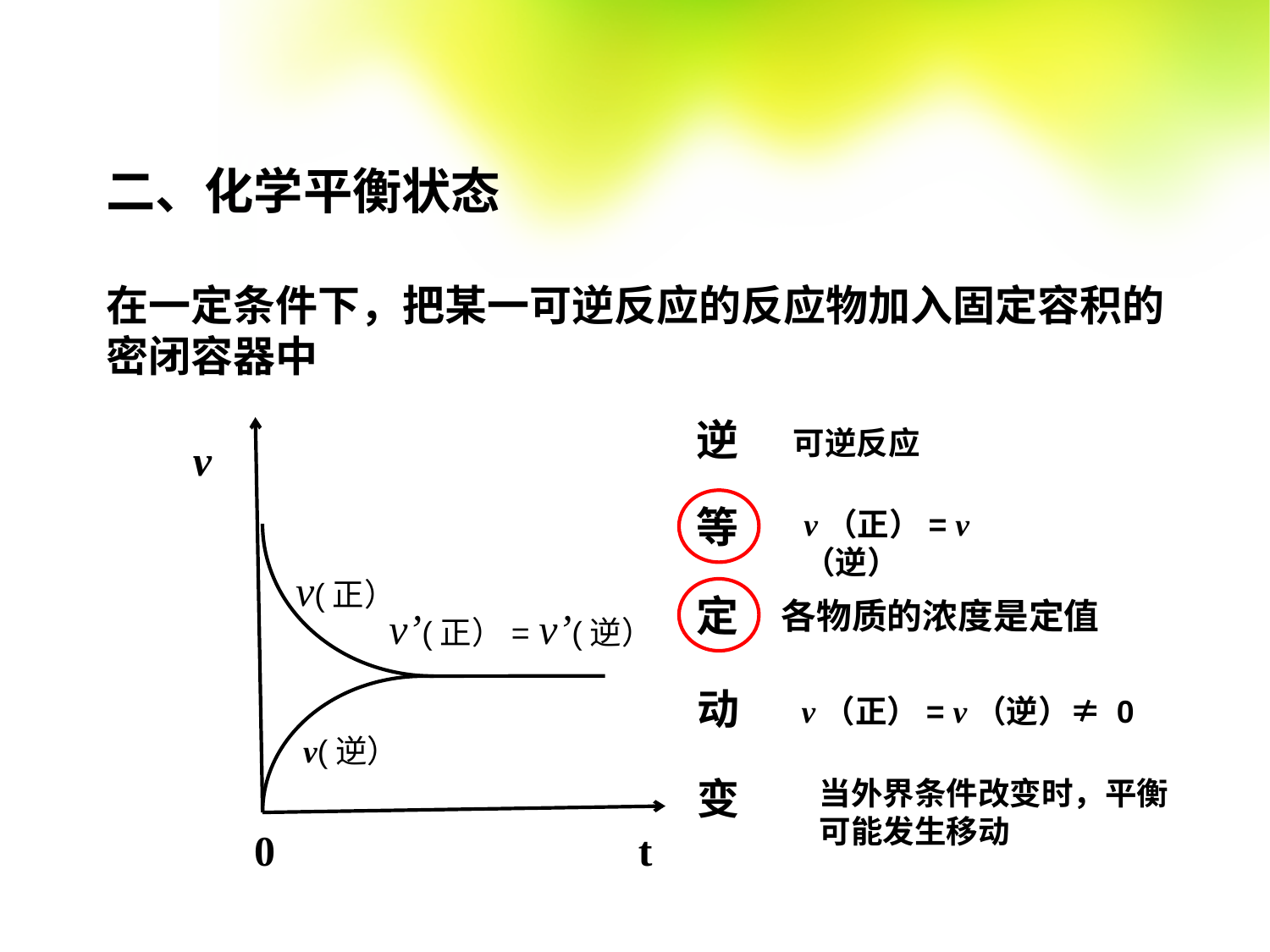

二、化学平衡状态
在一定条件下，把某一可逆反应的反应物加入固定容积的密闭容器中

v(正）
逆
v
可逆反应

等
v（正）= v（逆）

定
各物质的浓度是定值
v’(正）= v’(逆）

v(逆）
动
v（正）= v（逆）≠ 0
变
当外界条件改变时，平衡可能发生移动
0
t